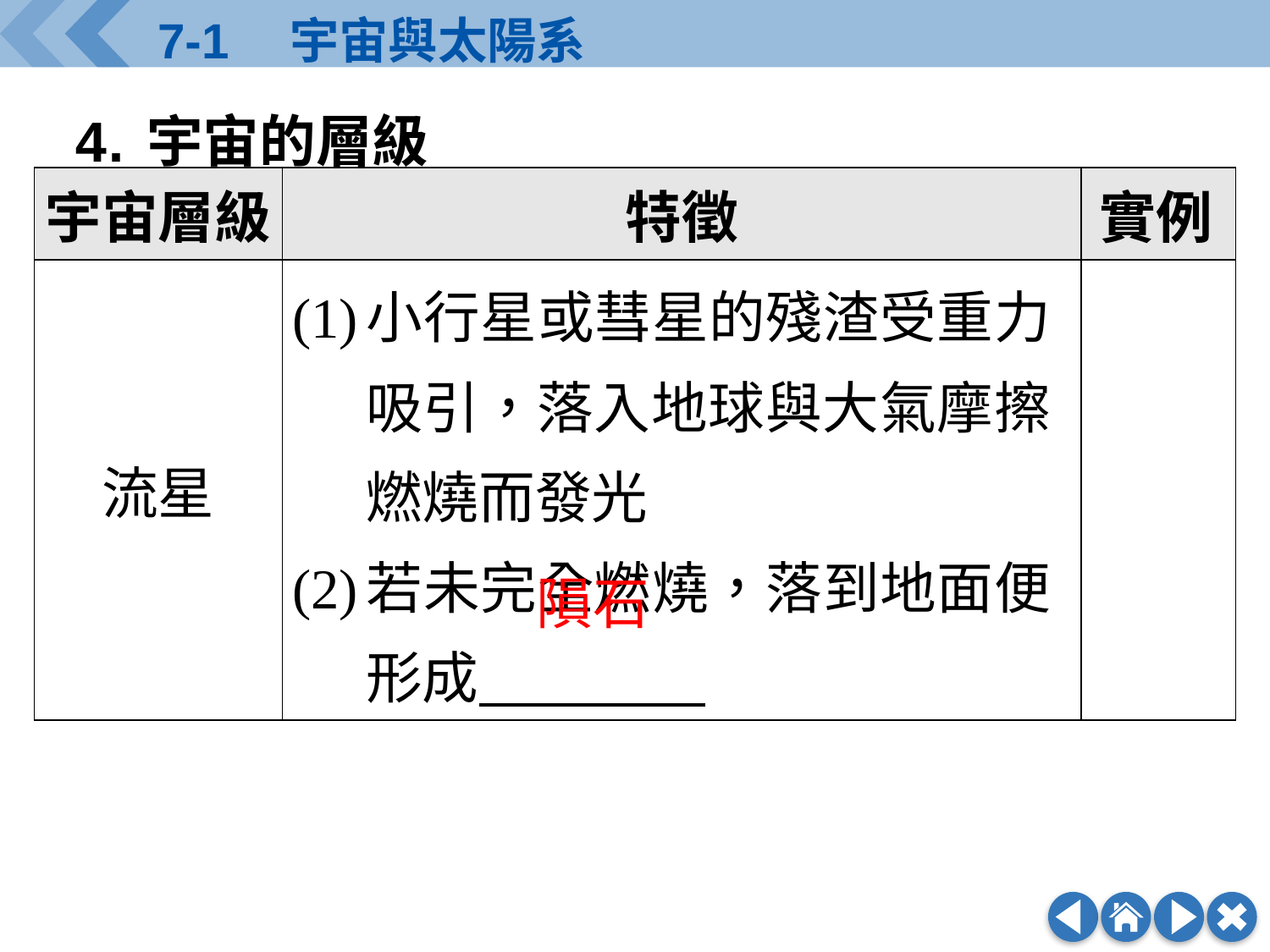

宇宙的層級
| 宇宙層級 | 特徵 | 實例 |
| --- | --- | --- |
| 流星 | (1) 小行星或彗星的殘渣受重力吸引，落入地球與大氣摩擦燃燒而發光 (2) 若未完全燃燒，落到地面便形成　　　　. |  |
隕石